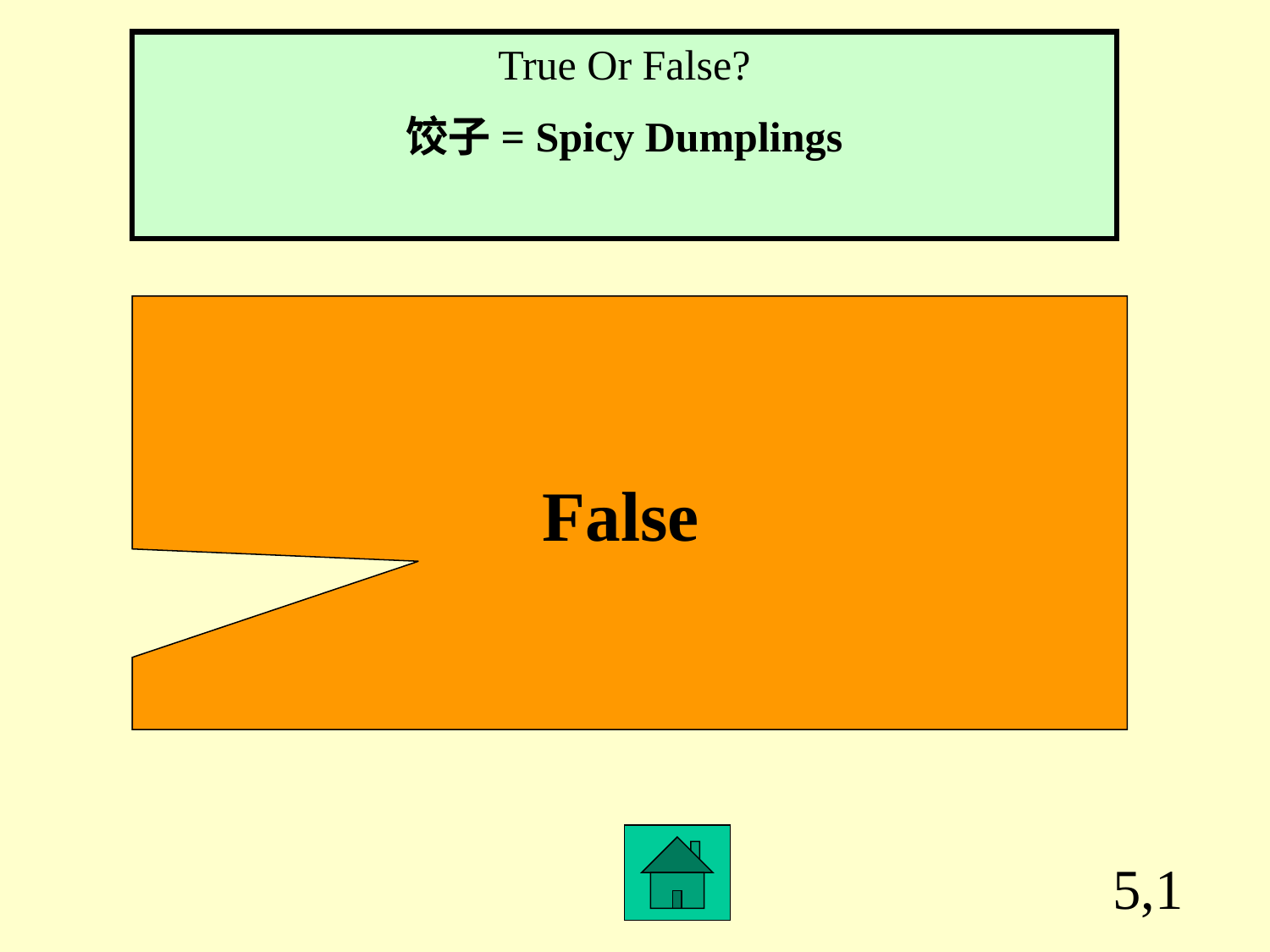

True Or False?
饺子= Spicy Dumplings

False

5,1